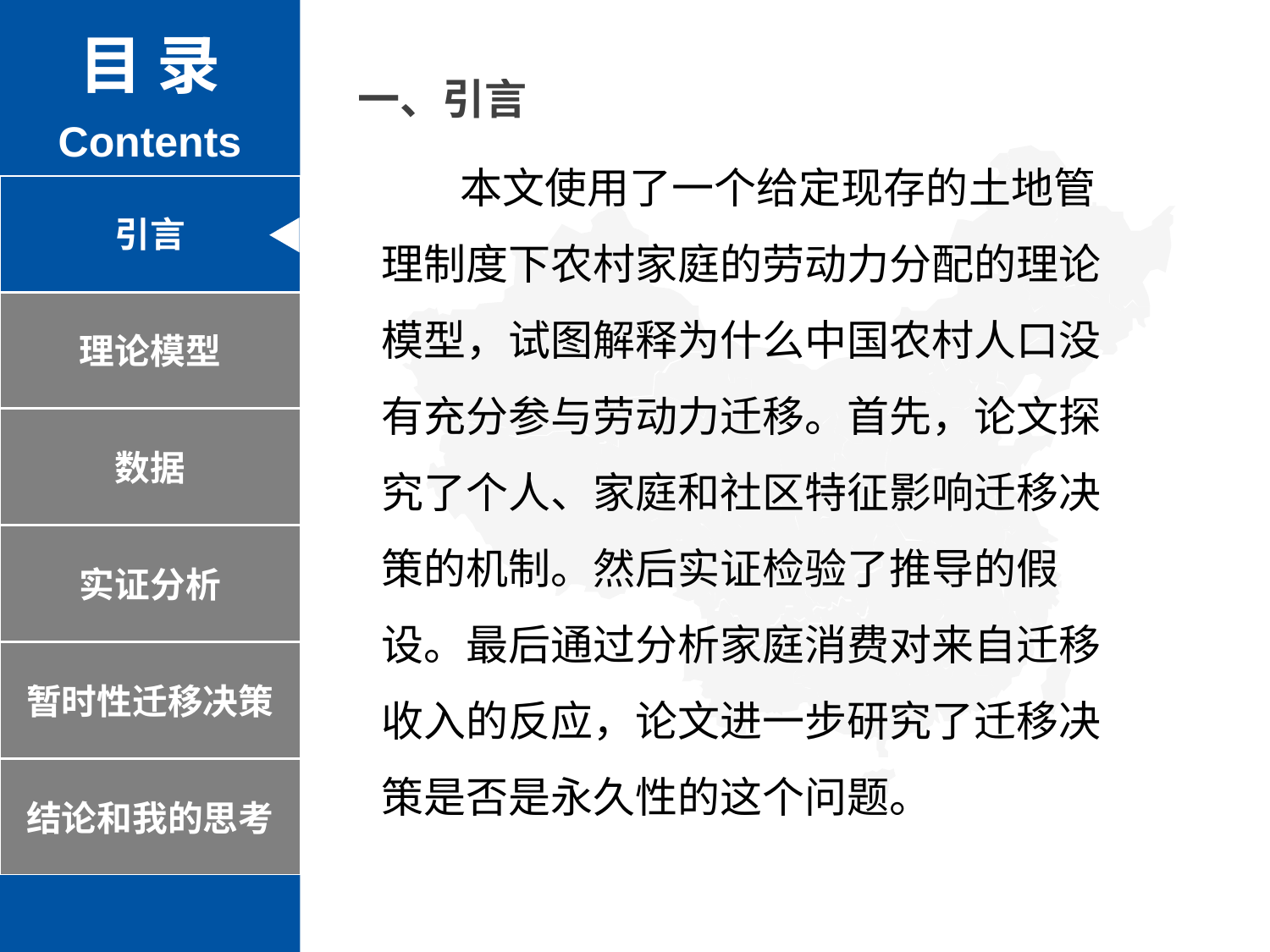

目 录
Contents
一、引言
         本文使用了一个给定现存的土地管理制度下农村家庭的劳动力分配的理论模型，试图解释为什么中国农村人口没有充分参与劳动力迁移。首先，论文探究了个人、家庭和社区特征影响迁移决策的机制。然后实证检验了推导的假设。最后通过分析家庭消费对来自迁移收入的反应，论文进一步研究了迁移决策是否是永久性的这个问题。

引言

理论模型
数据
实证分析
暂时性迁移决策
结论和我的思考